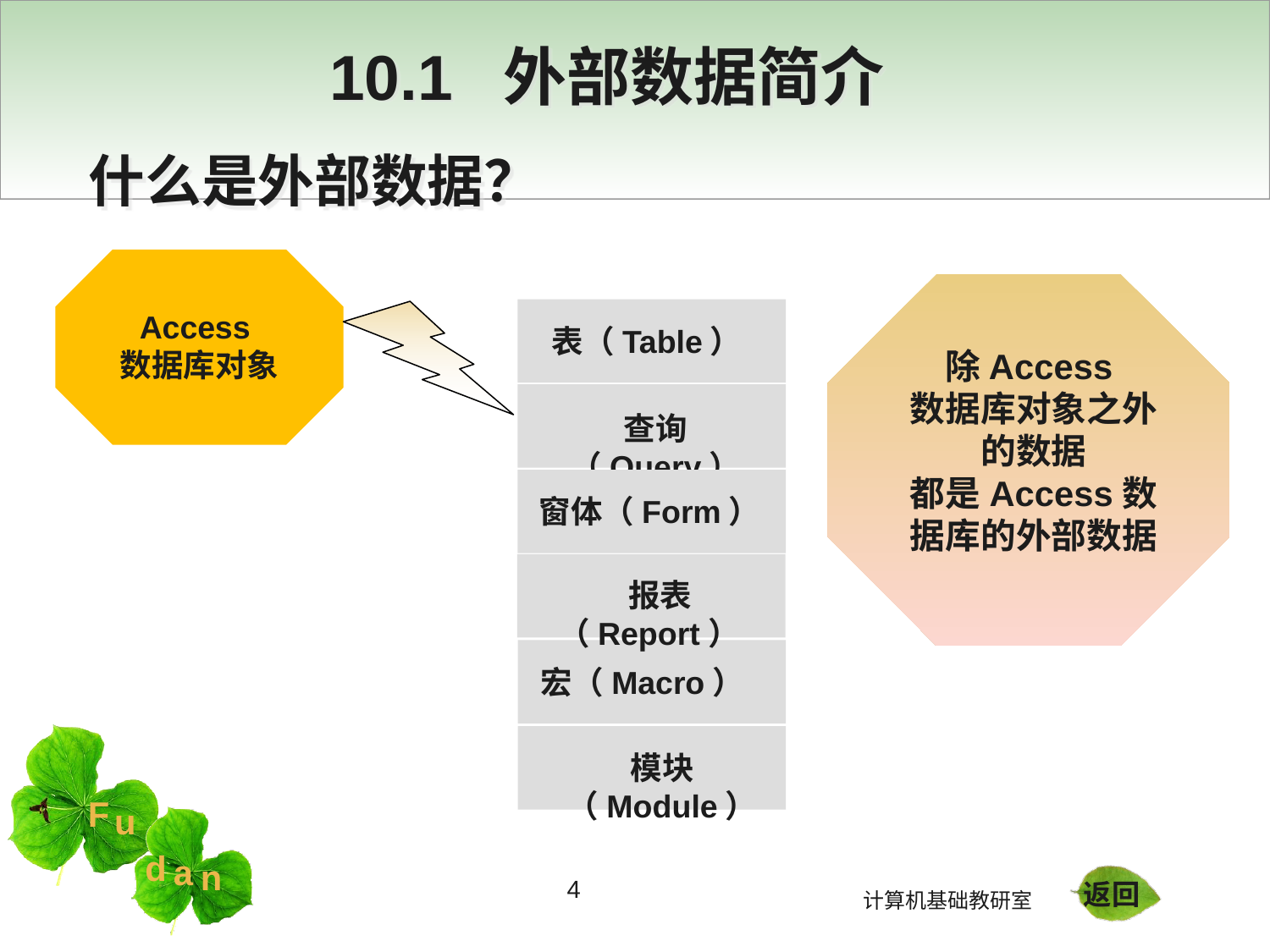

10.1  外部数据简介
什么是外部数据？

Access
数据库对象

除Access
数据库对象之外的数据
都是Access数据库的外部数据

 表（Table）

查询（Query）

窗体（Form）

  报表（Report）

宏（Macro）

模块（Module）

4
返回